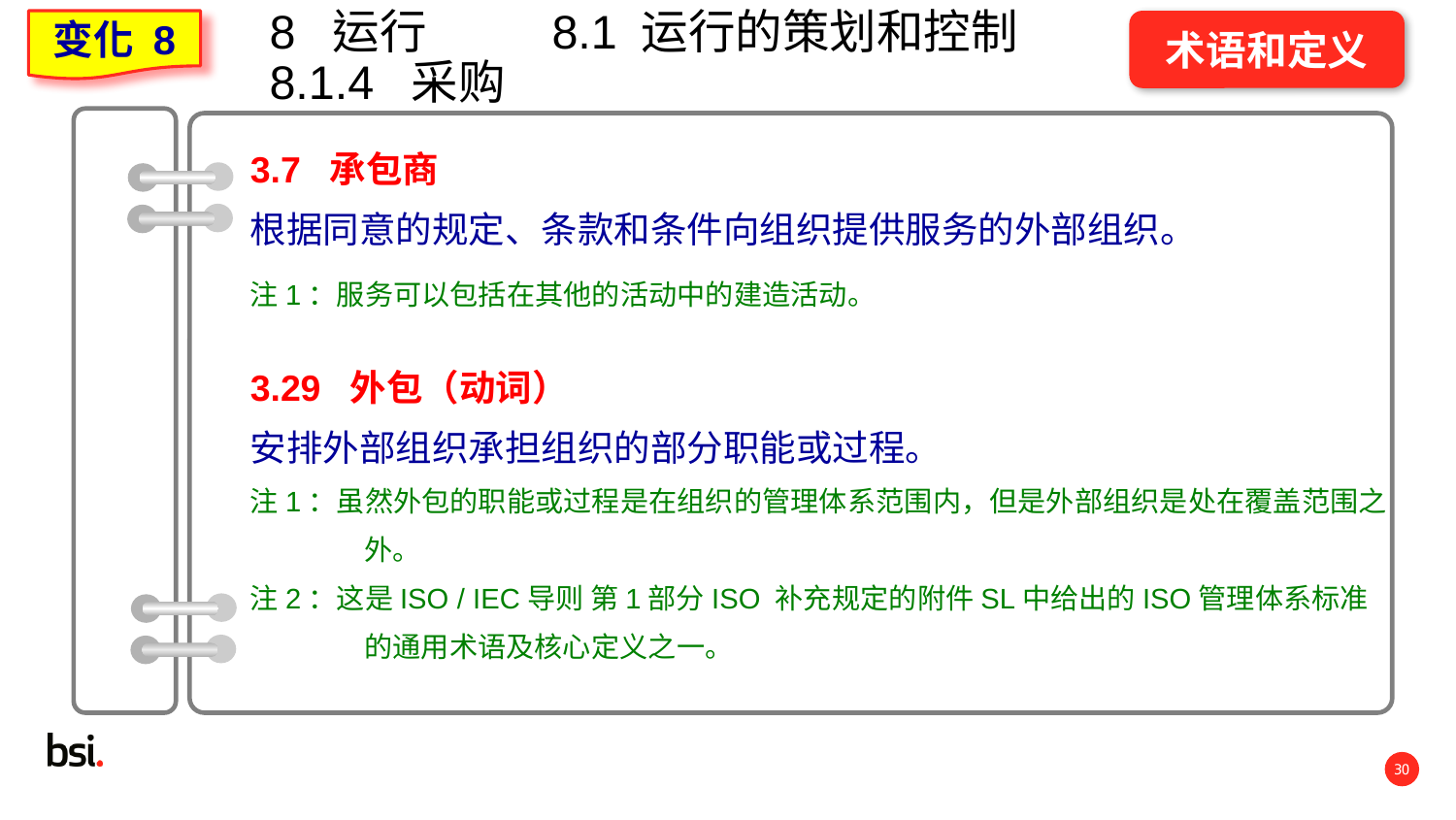

# 8  运行	8.1 运行的策划和控制 8.1.4  采购
变化 8
术语和定义

3.7  承包商
根据同意的规定、条款和条件向组织提供服务的外部组织。
注1：服务可以包括在其他的活动中的建造活动。
3.29  外包（动词）
安排外部组织承担组织的部分职能或过程。
注1：虽然外包的职能或过程是在组织的管理体系范围内，但是外部组织是处在覆盖范围之外。
注2：这是ISO / IEC导则 第1部分ISO 补充规定的附件SL中给出的ISO管理体系标准的通用术语及核心定义之一。